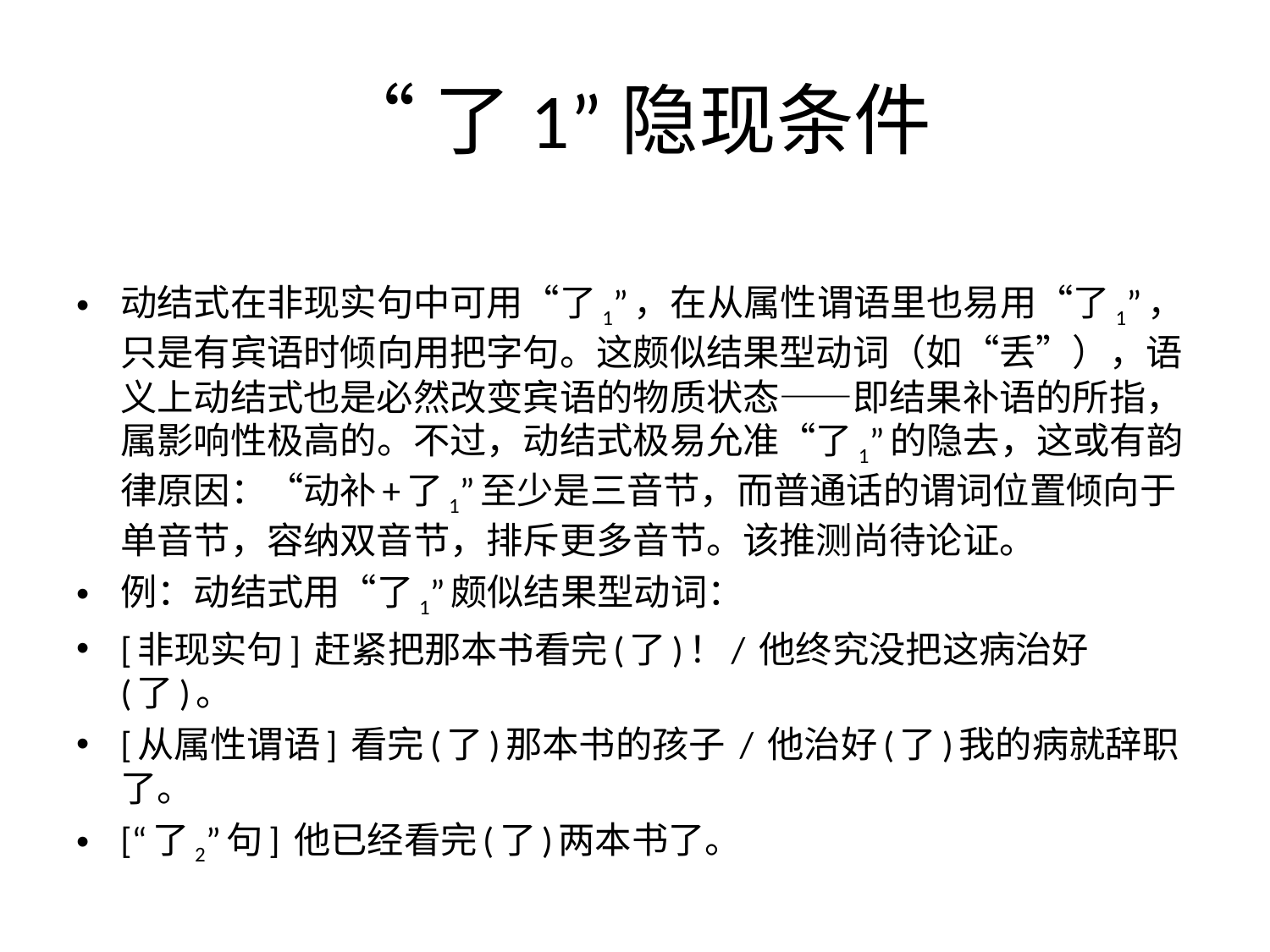

# “了1”隐现条件

动结式在非现实句中可用“了1”，在从属性谓语里也易用“了1”，只是有宾语时倾向用把字句。这颇似结果型动词（如“丢”），语义上动结式也是必然改变宾语的物质状态——即结果补语的所指，属影响性极高的。不过，动结式极易允准“了1”的隐去，这或有韵律原因：“动补+了1”至少是三音节，而普通话的谓词位置倾向于单音节，容纳双音节，排斥更多音节。该推测尚待论证。
例：动结式用“了1”颇似结果型动词：
[非现实句] 赶紧把那本书看完(了)！/ 他终究没把这病治好(了)。
[从属性谓语] 看完(了)那本书的孩子 / 他治好(了)我的病就辞职了。
[“了2”句] 他已经看完(了)两本书了。